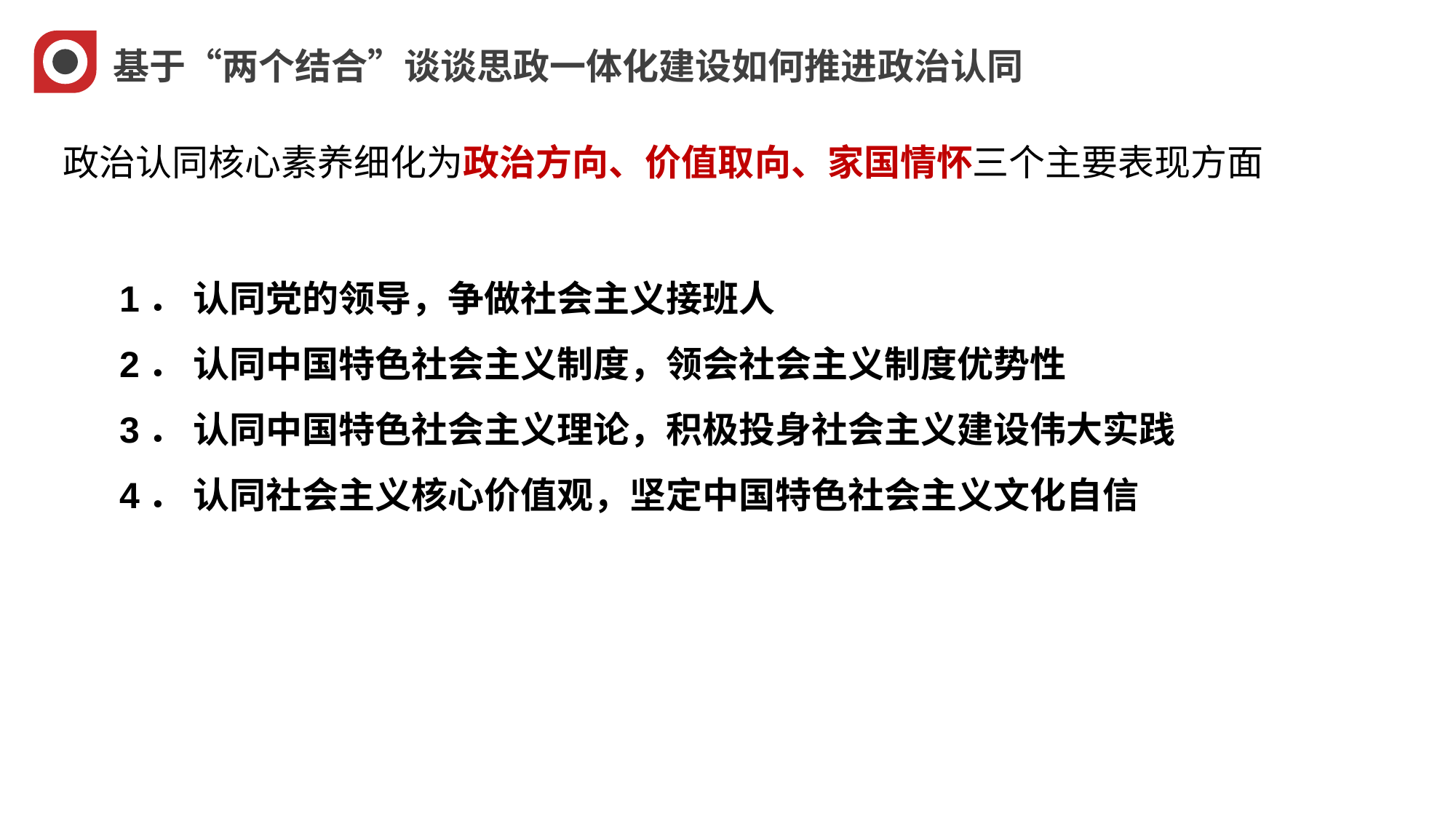

基于“两个结合”谈谈思政一体化建设如何推进政治认同
政治认同核心素养细化为政治方向、价值取向、家国情怀三个主要表现方面
1． 认同党的领导，争做社会主义接班人
2． 认同中国特色社会主义制度，领会社会主义制度优势性
3． 认同中国特色社会主义理论，积极投身社会主义建设伟大实践
4． 认同社会主义核心价值观，坚定中国特色社会主义文化自信